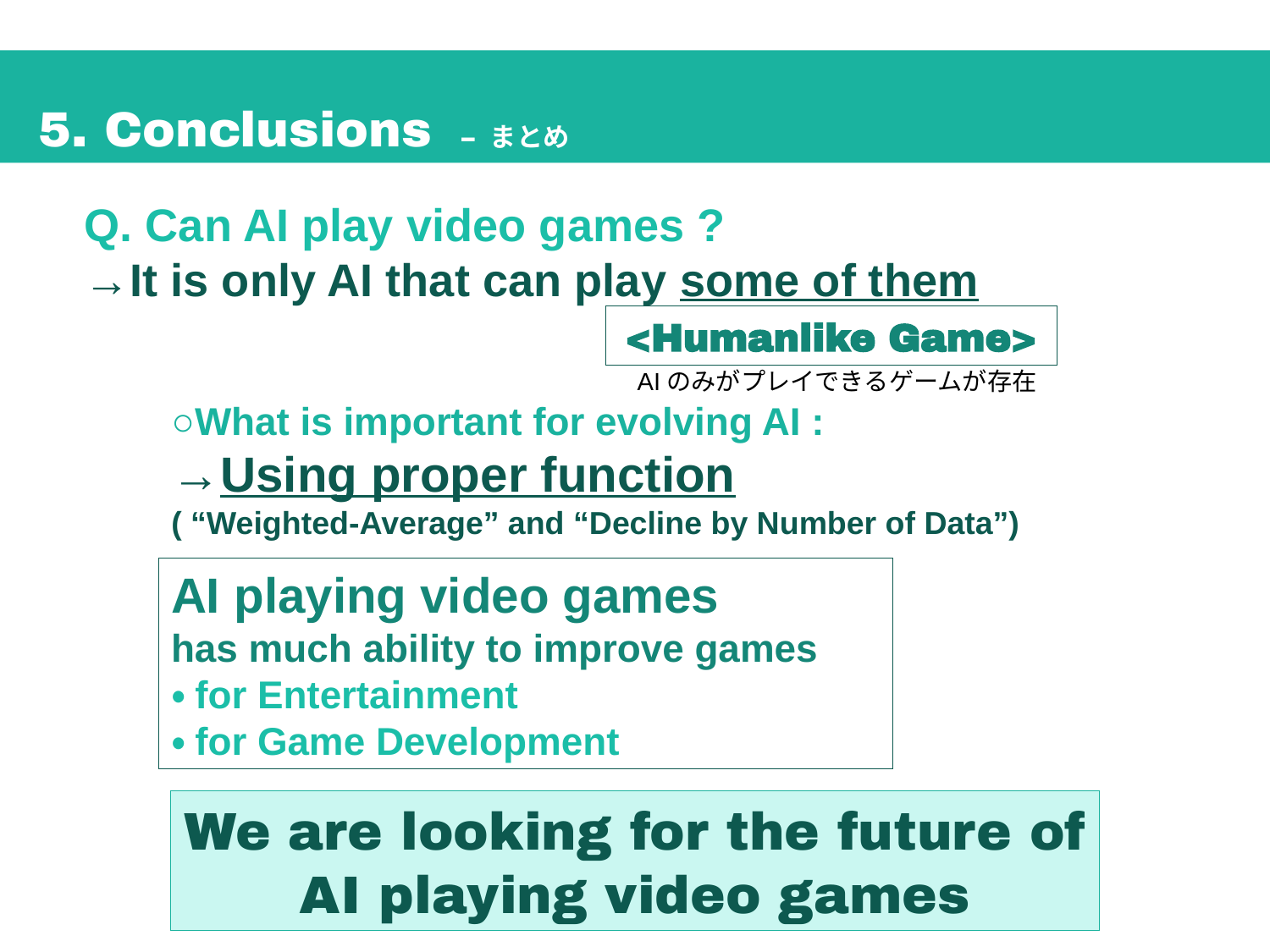

5. Conclusions  – まとめ
Q. Can AI play video games ?
→It is only AI that can play some of them
<Humanlike Game>

AIのみがプレイできるゲームが存在
○What is important for evolving AI :
→Using proper function
( “Weighted-Average” and “Decline by Number of Data”)
AI playing video games
has much ability to improve games
・for Entertainment
・for Game Development
We are looking for the future of
AI playing video games